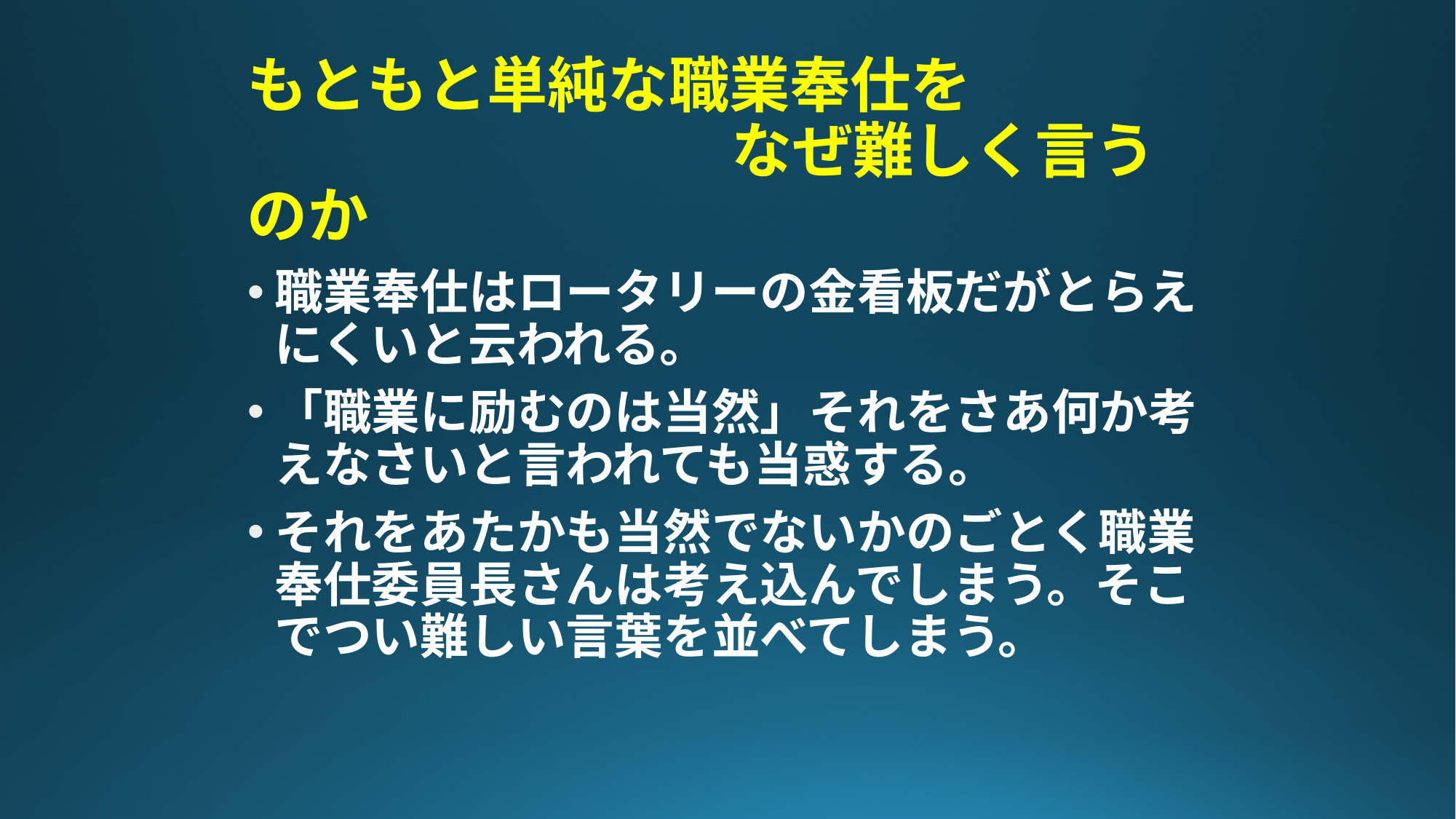

# もともと単純な職業奉仕を 　　　　　　　　なぜ難しく言うのか
職業奉仕はロータリーの金看板だがとらえにくいと云われる。
「職業に励むのは当然」それをさあ何か考えなさいと言われても当惑する。
それをあたかも当然でないかのごとく職業奉仕委員長さんは考え込んでしまう。そこでつい難しい言葉を並べてしまう。